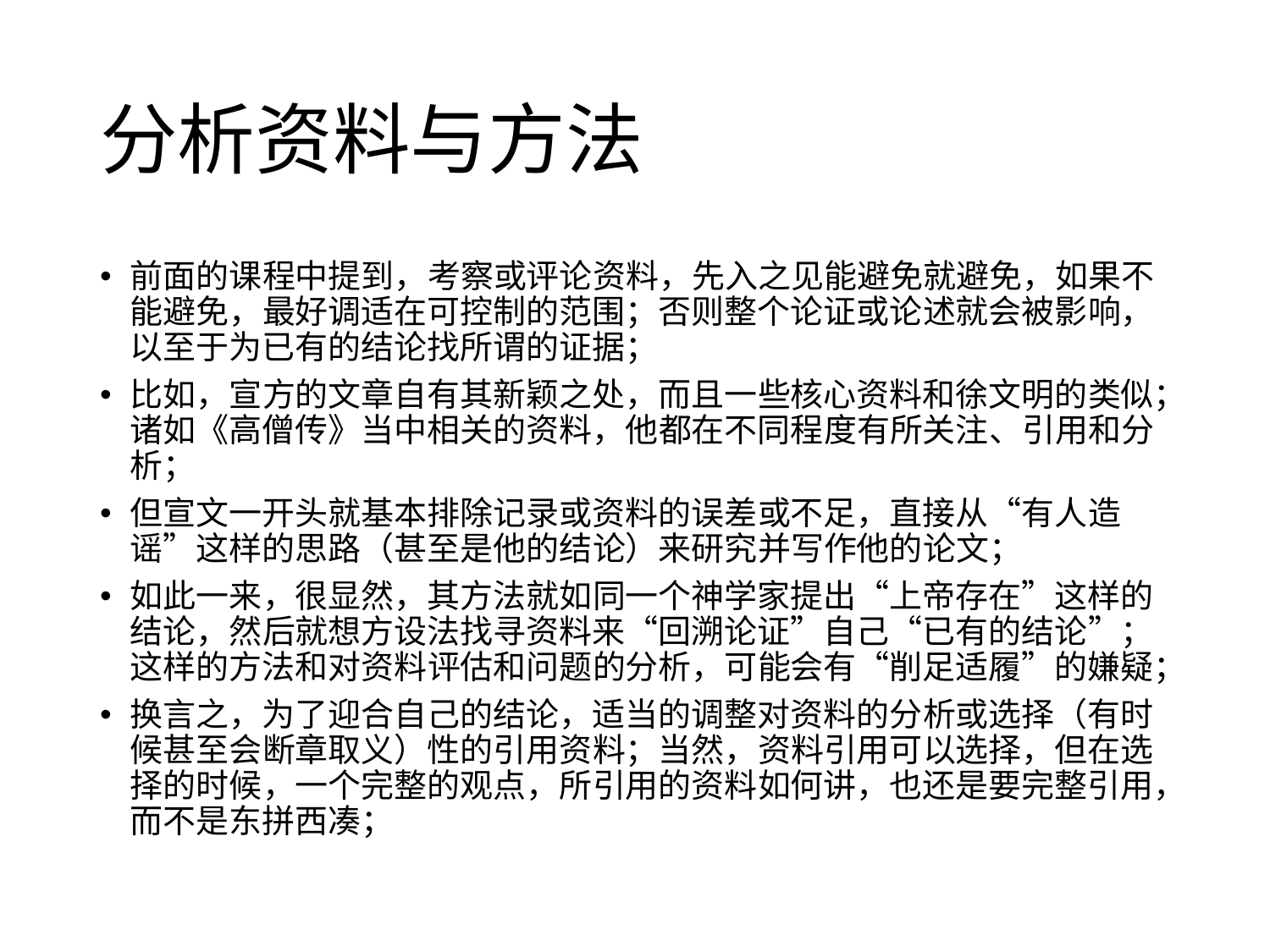

# 分析资料与方法
前面的课程中提到，考察或评论资料，先入之见能避免就避免，如果不能避免，最好调适在可控制的范围；否则整个论证或论述就会被影响，以至于为已有的结论找所谓的证据；
比如，宣方的文章自有其新颖之处，而且一些核心资料和徐文明的类似；诸如《高僧传》当中相关的资料，他都在不同程度有所关注、引用和分析；
但宣文一开头就基本排除记录或资料的误差或不足，直接从“有人造谣”这样的思路（甚至是他的结论）来研究并写作他的论文；
如此一来，很显然，其方法就如同一个神学家提出“上帝存在”这样的结论，然后就想方设法找寻资料来“回溯论证”自己“已有的结论”；这样的方法和对资料评估和问题的分析，可能会有“削足适履”的嫌疑；
换言之，为了迎合自己的结论，适当的调整对资料的分析或选择（有时候甚至会断章取义）性的引用资料；当然，资料引用可以选择，但在选择的时候，一个完整的观点，所引用的资料如何讲，也还是要完整引用，而不是东拼西凑；